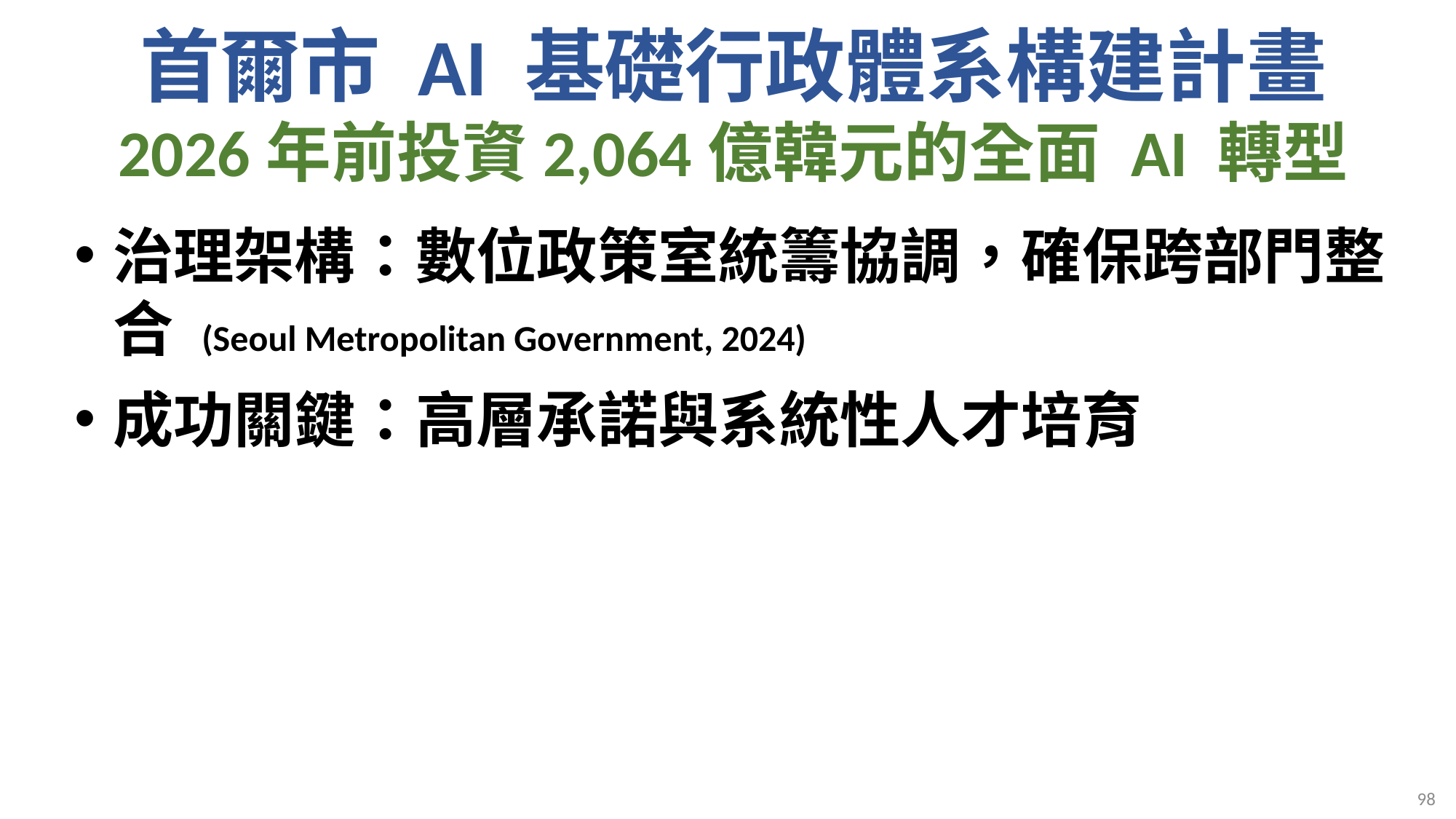

# 首爾市 AI 基礎行政體系構建計畫 2026年前投資2,064億韓元的全面 AI 轉型
治理架構：數位政策室統籌協調，確保跨部門整合 (Seoul Metropolitan Government, 2024)
成功關鍵：高層承諾與系統性人才培育
98